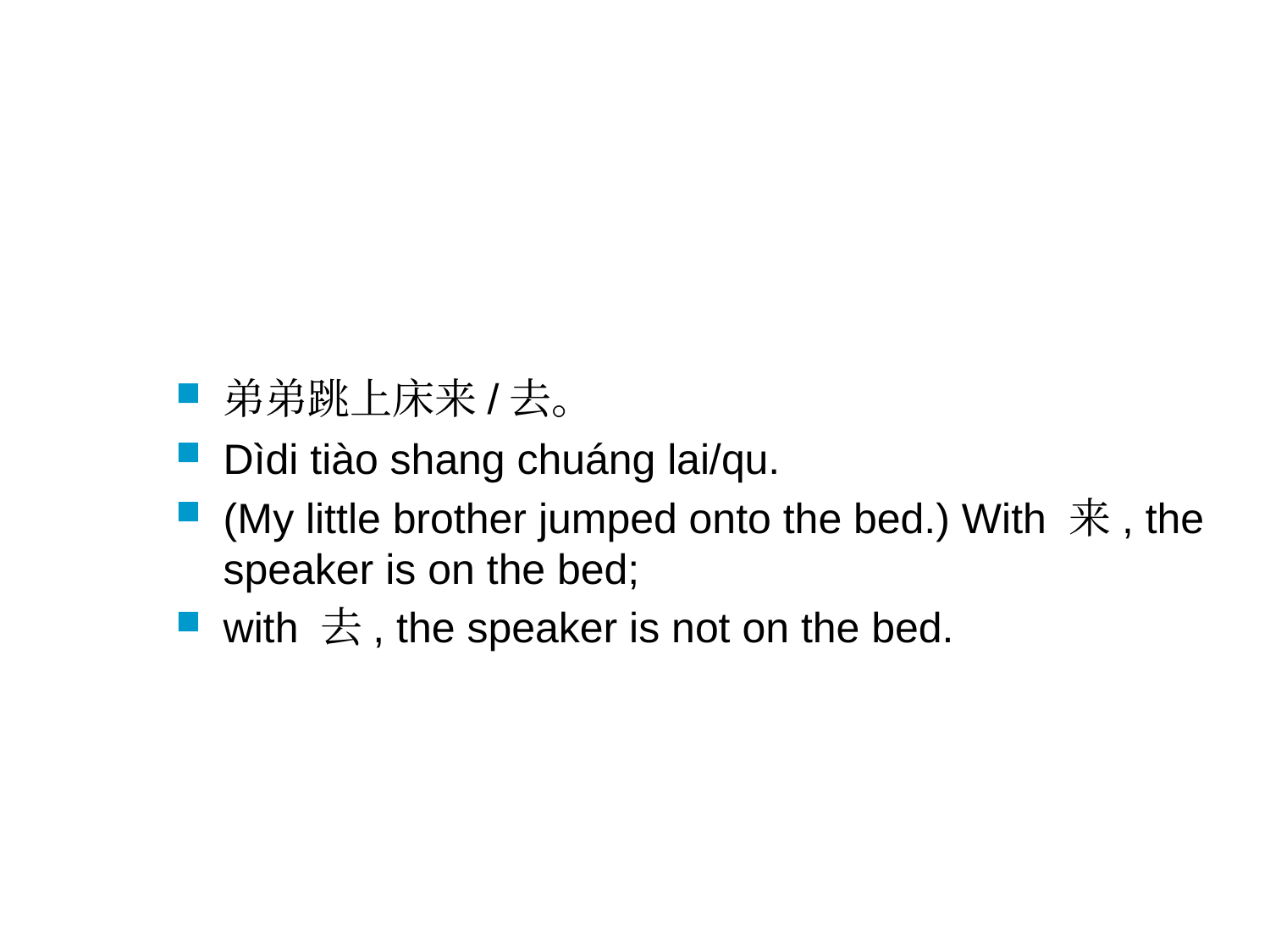

#
弟弟跳上床来/去。
Dìdi tiào shang chuáng lai/qu.
(My little brother jumped onto the bed.) With 来, the speaker is on the bed;
with 去, the speaker is not on the bed.